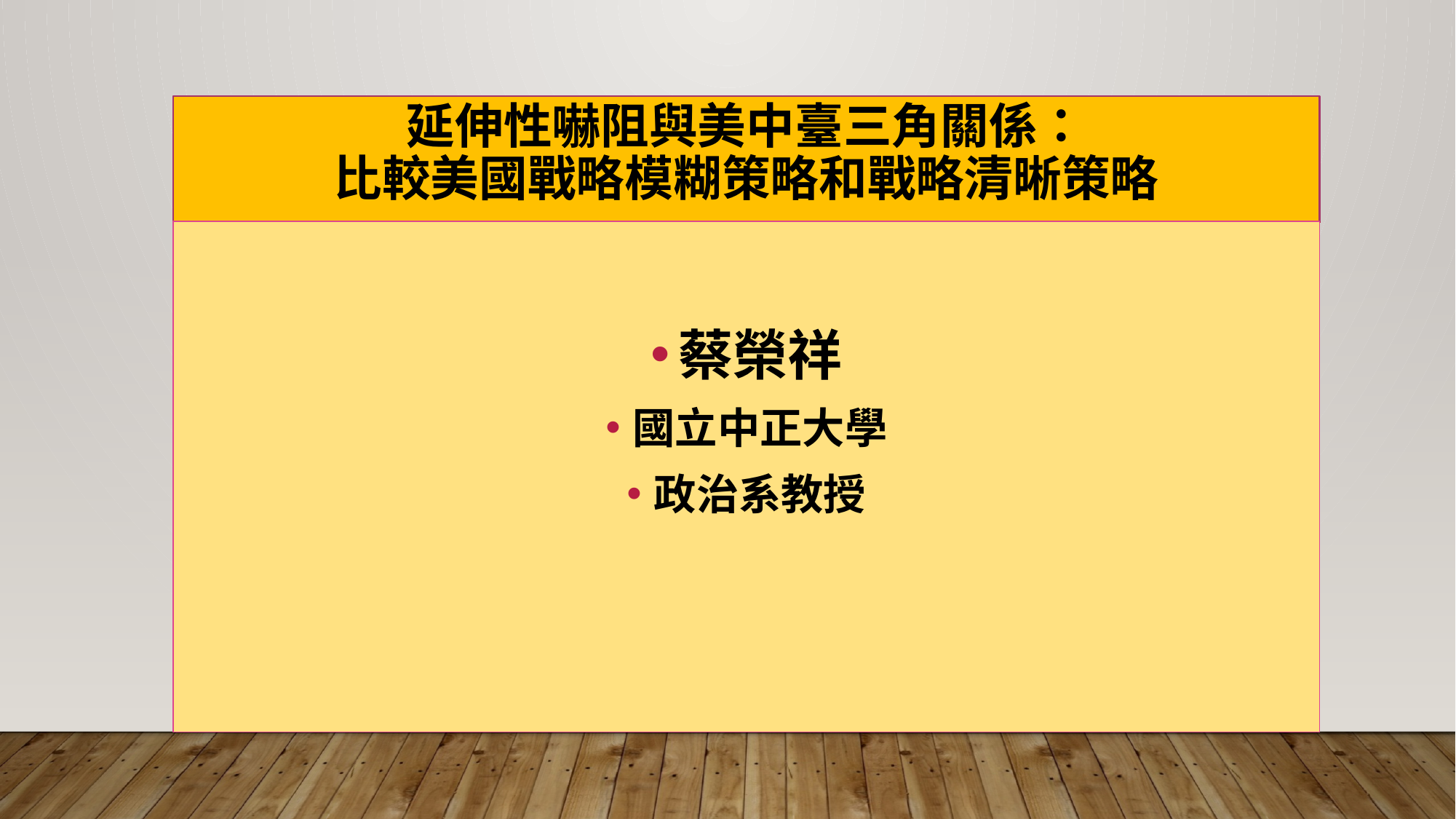

# 延伸性嚇阻與美中臺三角關係： 比較美國戰略模糊策略和戰略清晰策略

蔡榮祥
國立中正大學
政治系教授